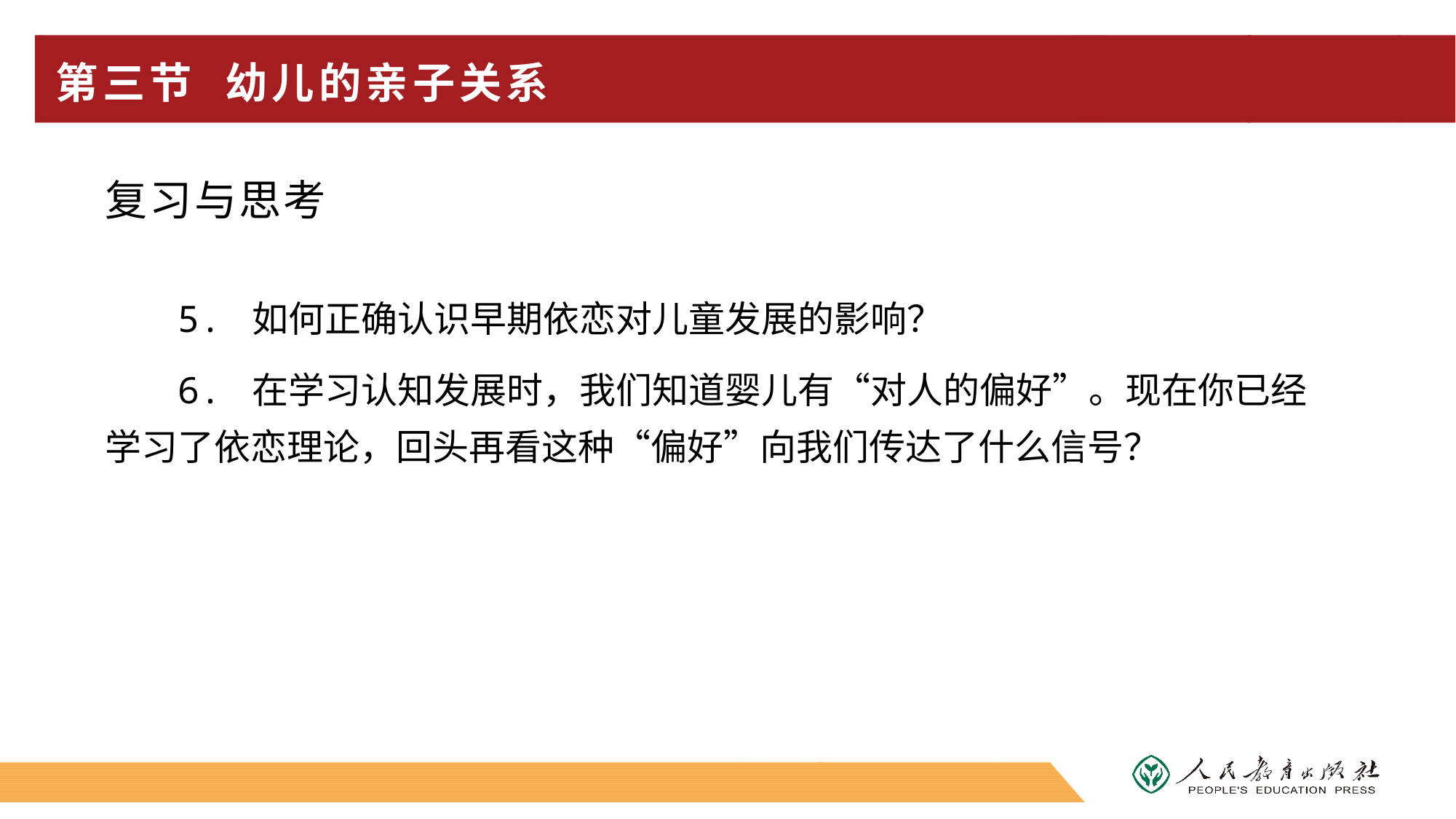

# 第三节  幼儿的亲子关系
复习与思考
5. 如何正确认识早期依恋对儿童发展的影响？
6. 在学习认知发展时，我们知道婴儿有“对人的偏好”。现在你已经学习了依恋理论，回头再看这种“偏好”向我们传达了什么信号？